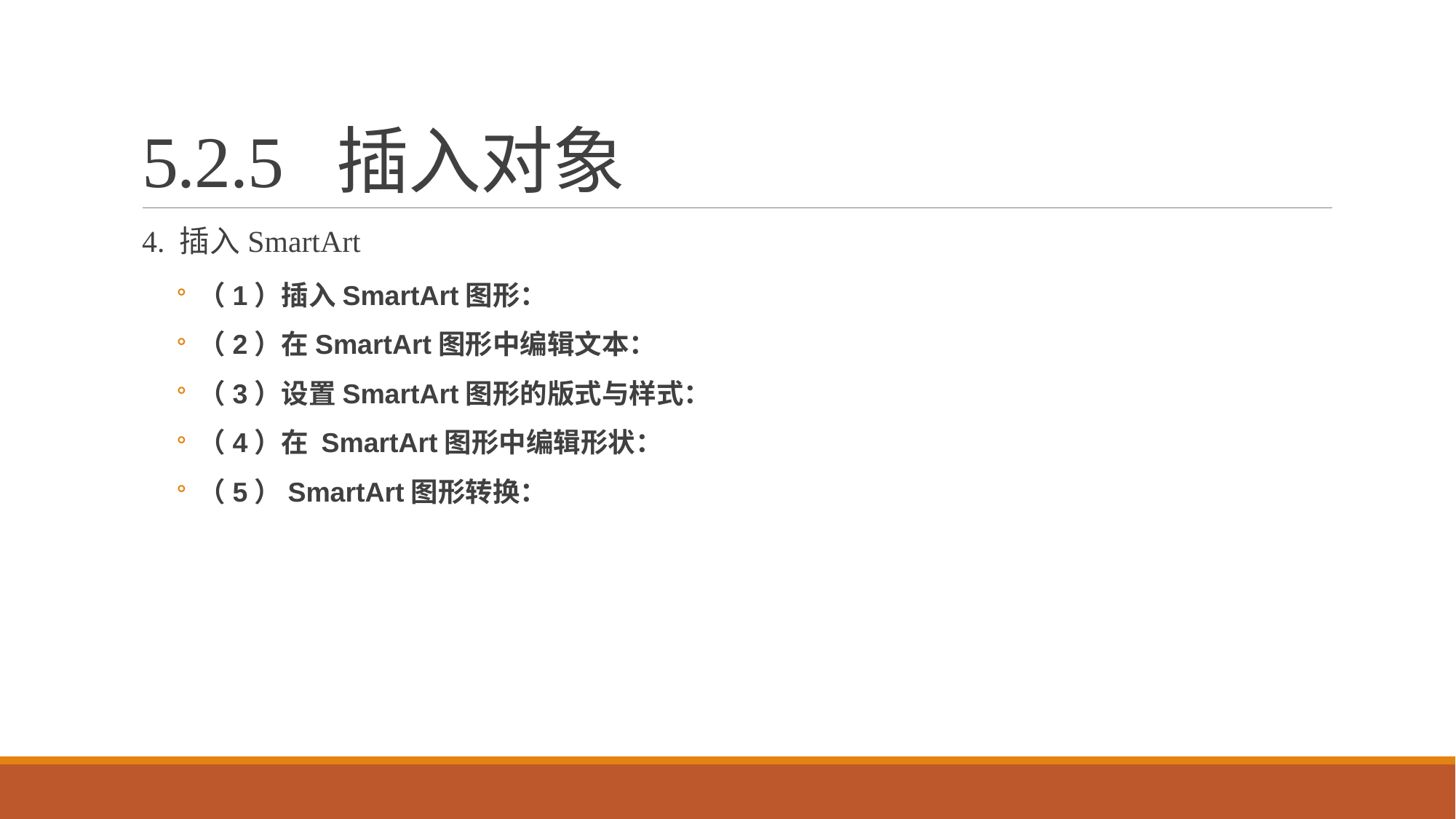

# 5.2.5  插入对象
4. 插入SmartArt
（1）插入SmartArt图形：
（2）在SmartArt图形中编辑文本：
（3）设置SmartArt图形的版式与样式：
（4）在 SmartArt图形中编辑形状：
（5）SmartArt图形转换：